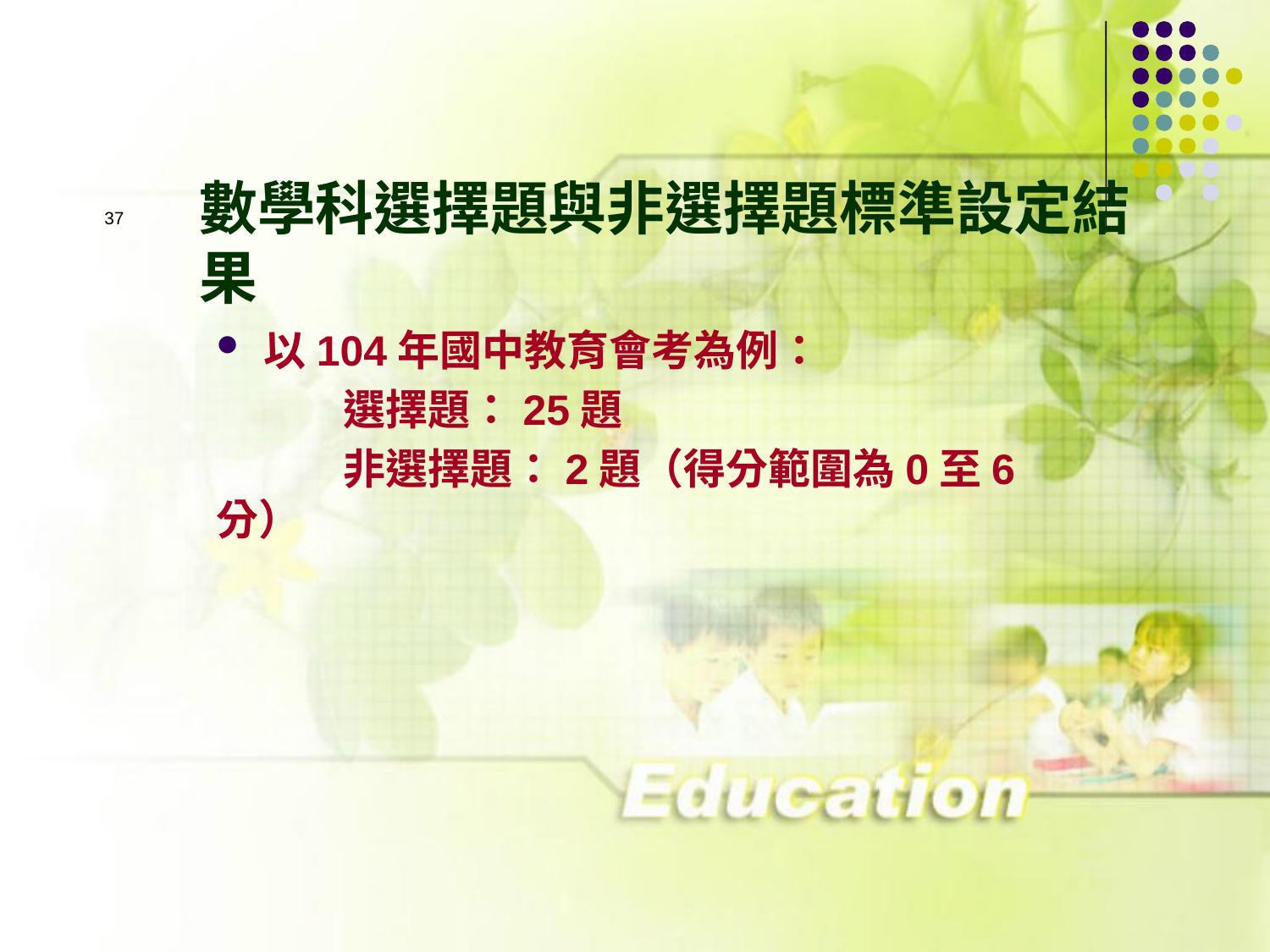

# 數學科選擇題與非選擇題標準設定結果
37
以104年國中教育會考為例：
	選擇題：25題
	非選擇題：2題（得分範圍為0至6分）